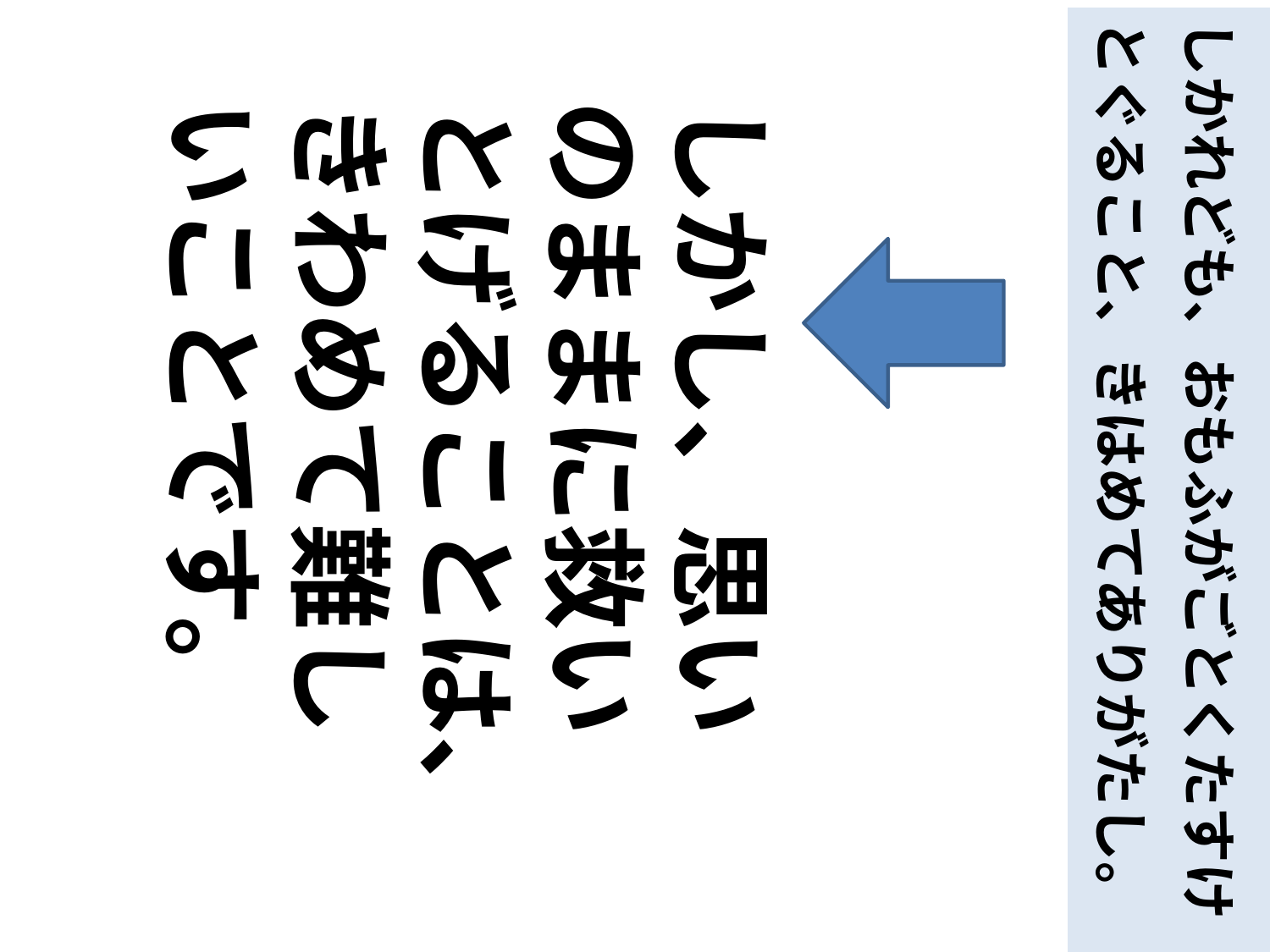

しかれども、おもふがごとくたすけとぐること、きはめてありがたし。
しかし、思いのままに救いとげることは、きわめて難しいことです。